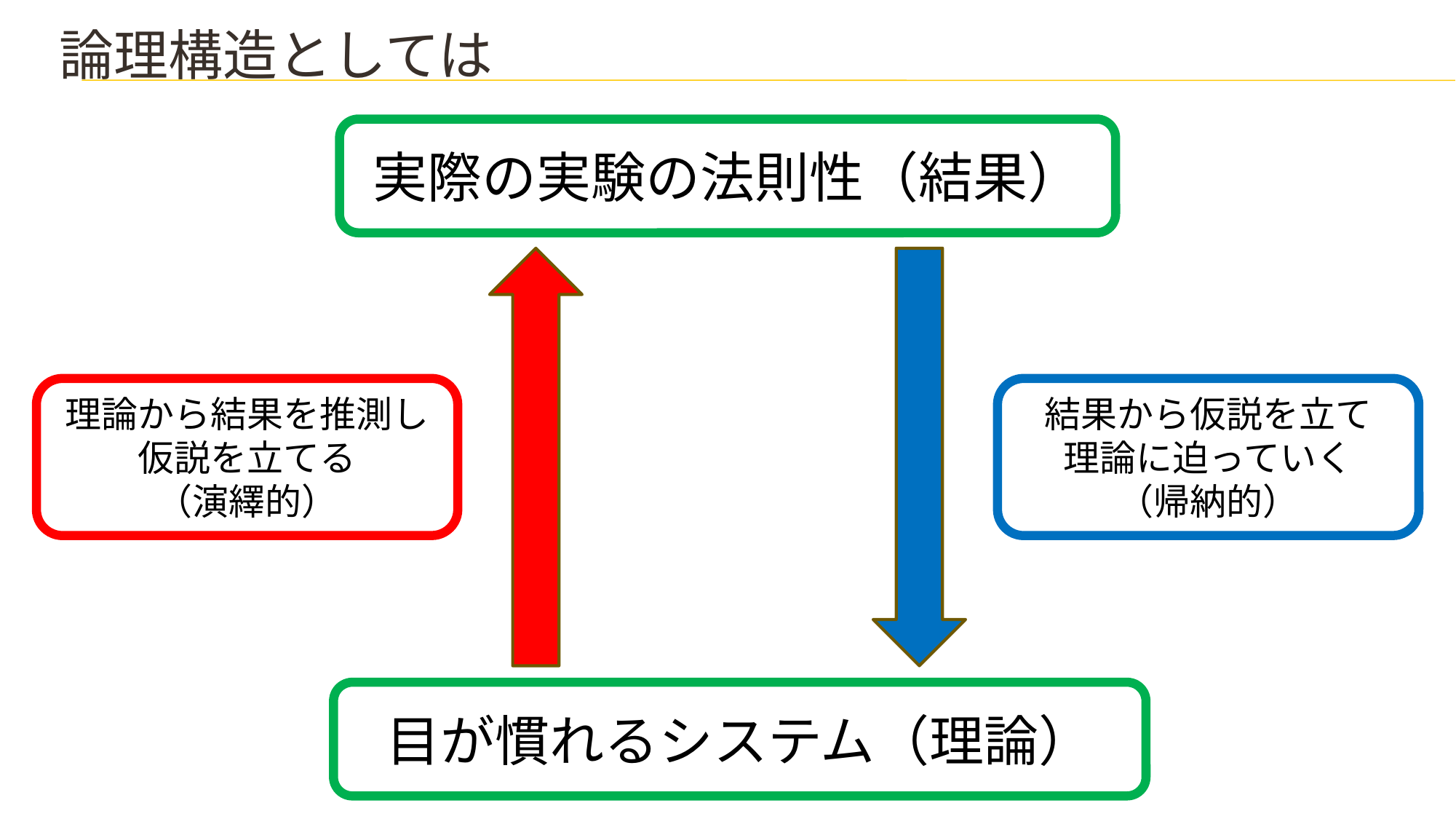

# 論理構造としては
実際の実験の法則性（結果）

理論から結果を推測し
仮説を立てる
（演繹的）
結果から仮説を立て
理論に迫っていく
（帰納的）
目が慣れるシステム（理論）